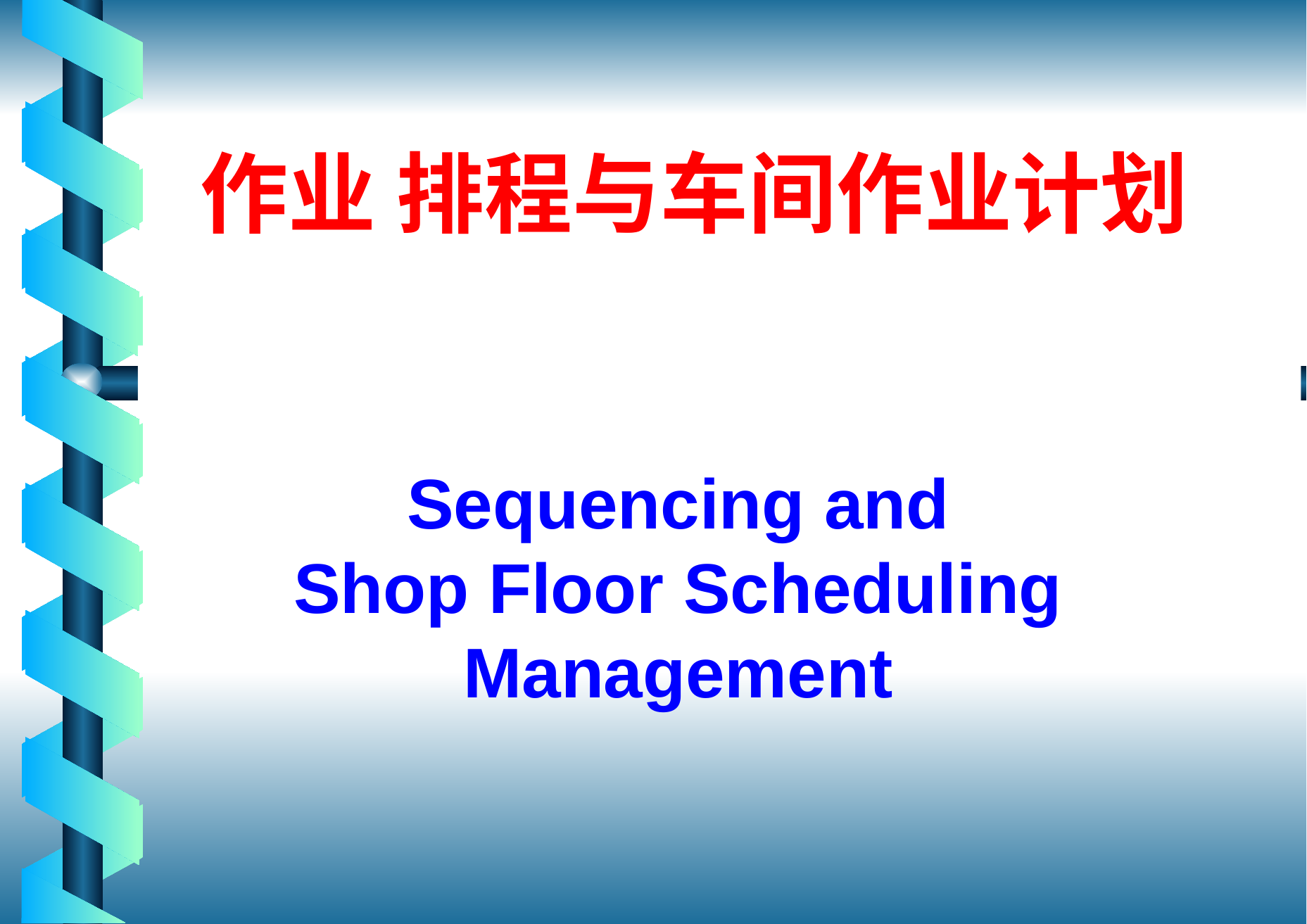

# 作业 排程与车间作业计划

Sequencing and
Shop Floor Scheduling Management